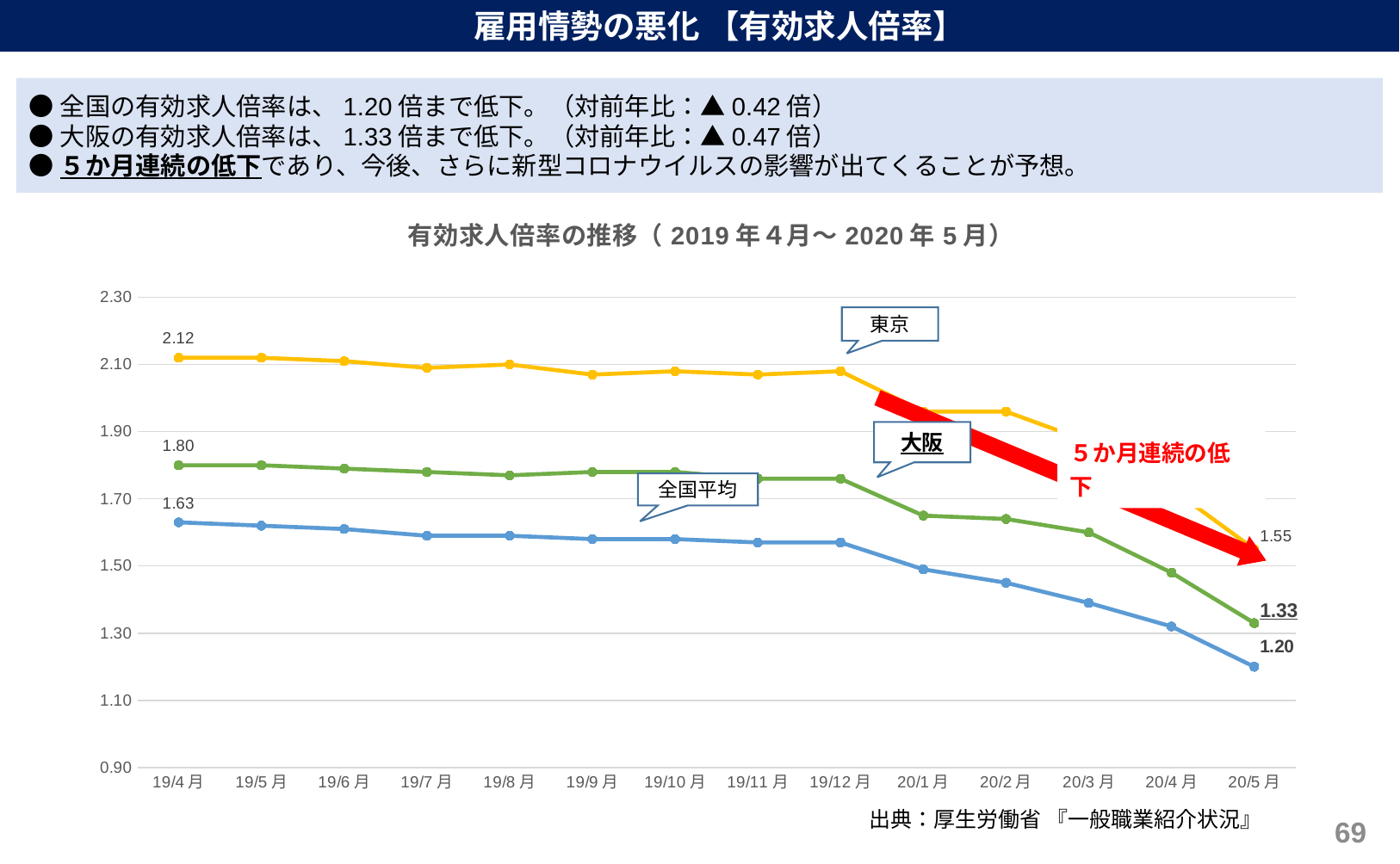

雇用情勢の悪化 【有効求人倍率】
●全国の有効求人倍率は、1.20倍まで低下。（対前年比：▲0.42倍）
●大阪の有効求人倍率は、1.33倍まで低下。（対前年比：▲0.47倍）
●５か月連続の低下であり、今後、さらに新型コロナウイルスの影響が出てくることが予想。

### Chart: 有効求人倍率の推移（2019年４月〜2020年5月）

| Category | 全国 | 東京都 | 大阪府 |
|---|---|---|---|
| 19/4月 | 1.63 | 2.12 | 1.8 |
| 19/5月 | 1.62 | 2.12 | 1.8 |
| 19/6月 | 1.61 | 2.11 | 1.79 |
| 19/7月 | 1.59 | 2.09 | 1.78 |
| 19/8月 | 1.59 | 2.1 | 1.77 |
| 19/9月 | 1.58 | 2.07 | 1.78 |
| 19/10月 | 1.58 | 2.08 | 1.78 |
| 19/11月 | 1.57 | 2.07 | 1.76 |
| 19/12月 | 1.57 | 2.08 | 1.76 |
| 20/1月 | 1.49 | 1.96 | 1.65 |
| 20/2月 | 1.45 | 1.96 | 1.64 |
| 20/3月 | 1.39 | 1.87 | 1.6 |
| 20/4月 | 1.32 | 1.73 | 1.48 |
| 20/5月 | 1.2 | 1.55 | 1.33 |
東京
大阪
全国平均
出典：厚生労働省 『一般職業紹介状況』
69